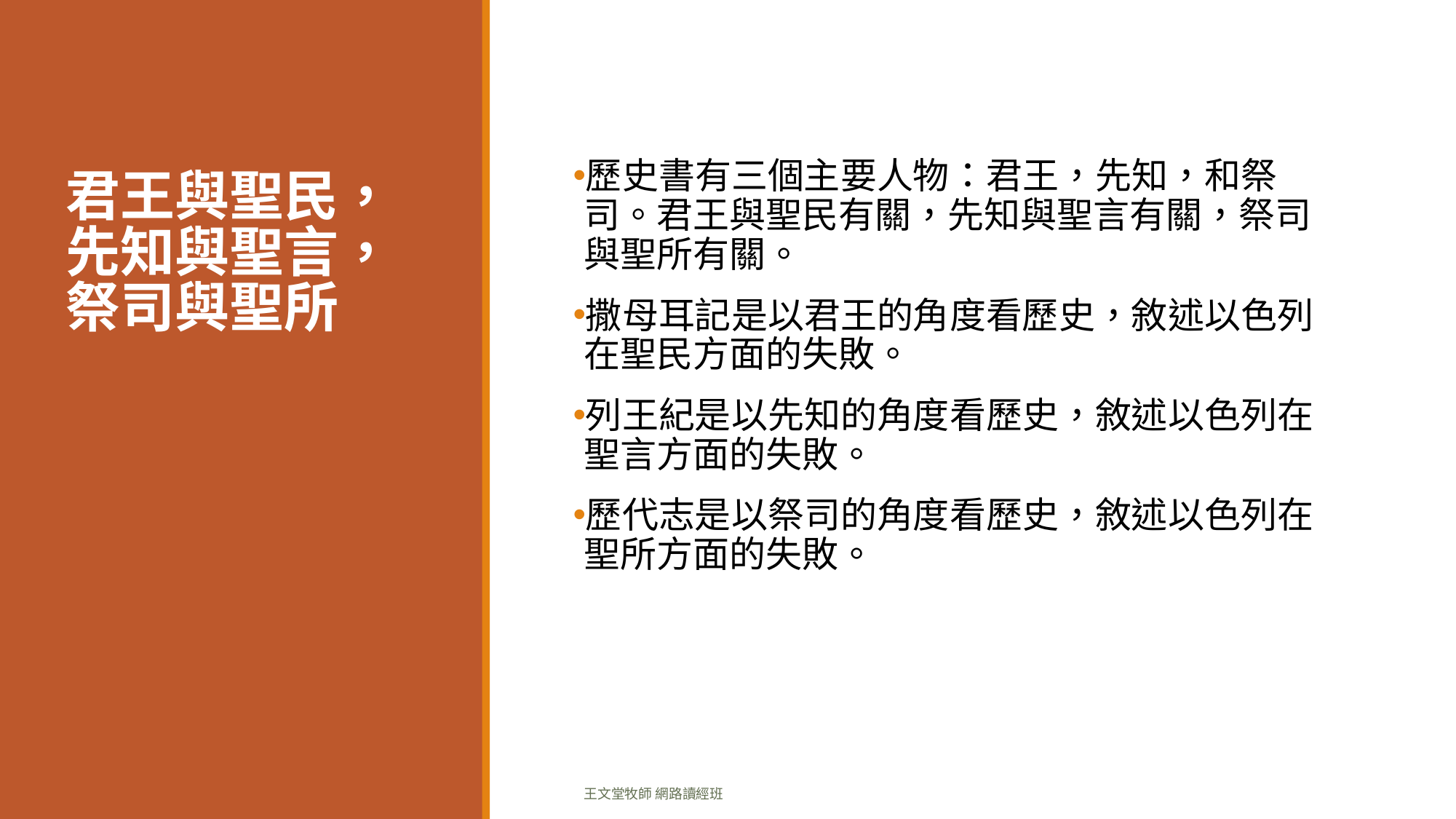

# 君王與聖民，先知與聖言，祭司與聖所

歷史書有三個主要人物：君王，先知，和祭司。君王與聖民有關，先知與聖言有關，祭司與聖所有關。
撒母耳記是以君王的角度看歷史，敘述以色列在聖民方面的失敗。
列王紀是以先知的角度看歷史，敘述以色列在聖言方面的失敗。
歷代志是以祭司的角度看歷史，敘述以色列在聖所方面的失敗。

王文堂牧師 網路讀經班